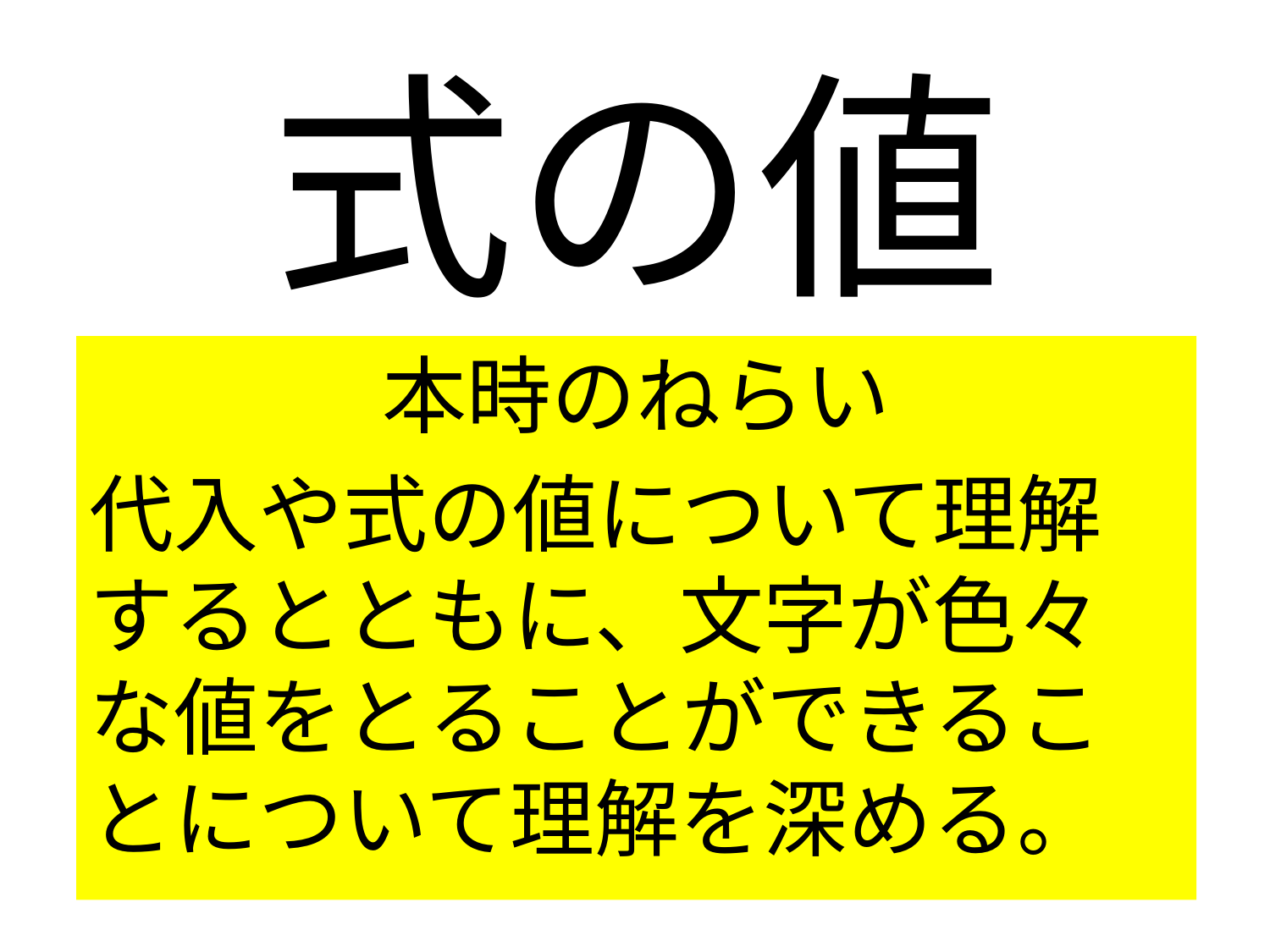

# 式の値
本時のねらい
代入や式の値について理解するとともに、文字が色々な値をとることができることについて理解を深める。